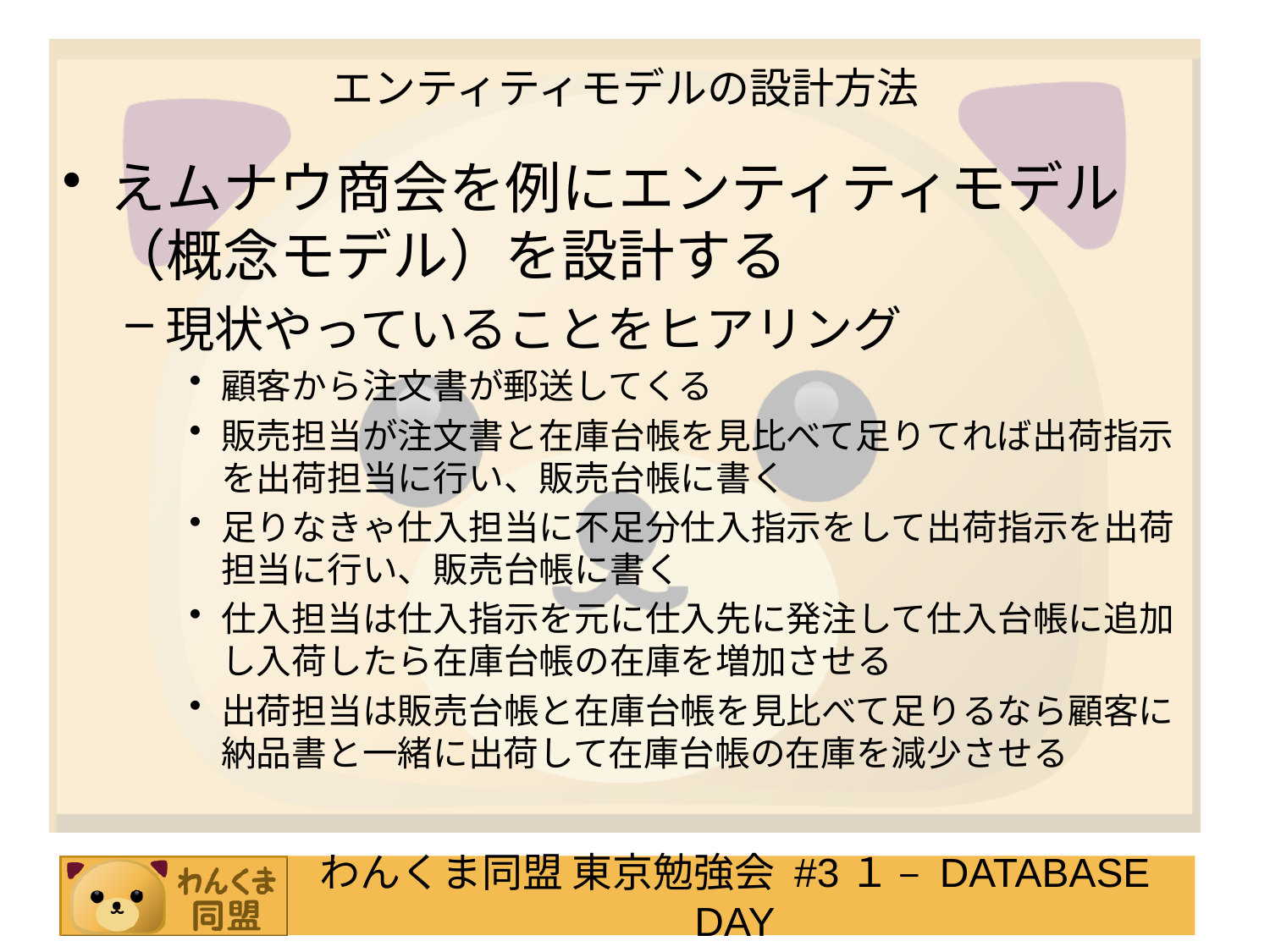

# エンティティモデルの設計方法
えムナウ商会を例にエンティティモデル（概念モデル）を設計する
現状やっていることをヒアリング
顧客から注文書が郵送してくる
販売担当が注文書と在庫台帳を見比べて足りてれば出荷指示を出荷担当に行い、販売台帳に書く
足りなきゃ仕入担当に不足分仕入指示をして出荷指示を出荷担当に行い、販売台帳に書く
仕入担当は仕入指示を元に仕入先に発注して仕入台帳に追加し入荷したら在庫台帳の在庫を増加させる
出荷担当は販売台帳と在庫台帳を見比べて足りるなら顧客に納品書と一緒に出荷して在庫台帳の在庫を減少させる